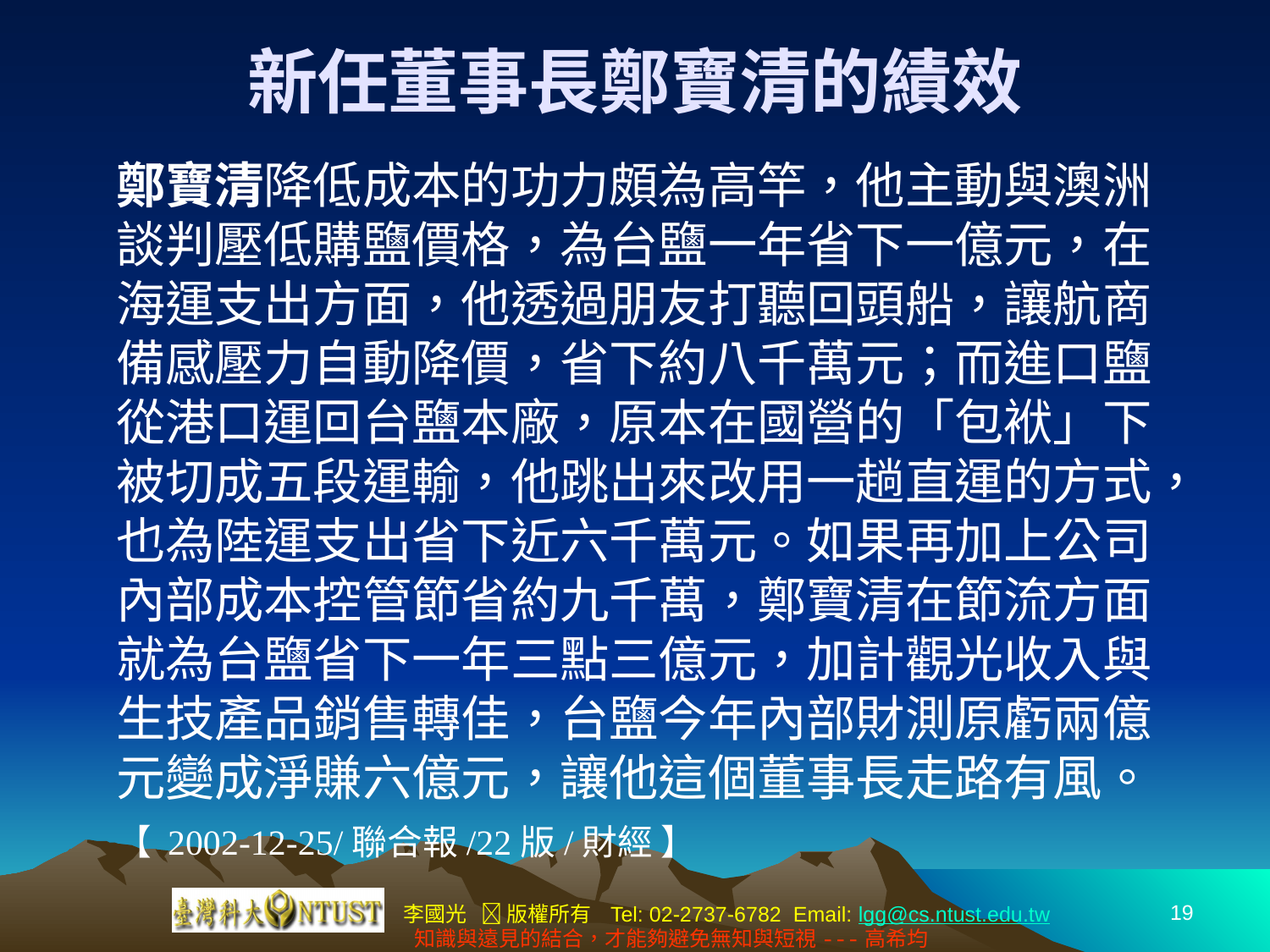

# 新任董事長鄭寶清的績效
鄭寶清降低成本的功力頗為高竿，他主動與澳洲談判壓低購鹽價格，為台鹽一年省下一億元，在海運支出方面，他透過朋友打聽回頭船，讓航商備感壓力自動降價，省下約八千萬元；而進口鹽從港口運回台鹽本廠，原本在國營的「包袱」下被切成五段運輸，他跳出來改用一趟直運的方式，也為陸運支出省下近六千萬元。如果再加上公司內部成本控管節省約九千萬，鄭寶清在節流方面就為台鹽省下一年三點三億元，加計觀光收入與生技產品銷售轉佳，台鹽今年內部財測原虧兩億元變成淨賺六億元，讓他這個董事長走路有風。【 2002-12-25/聯合報/22版/財經 】

19